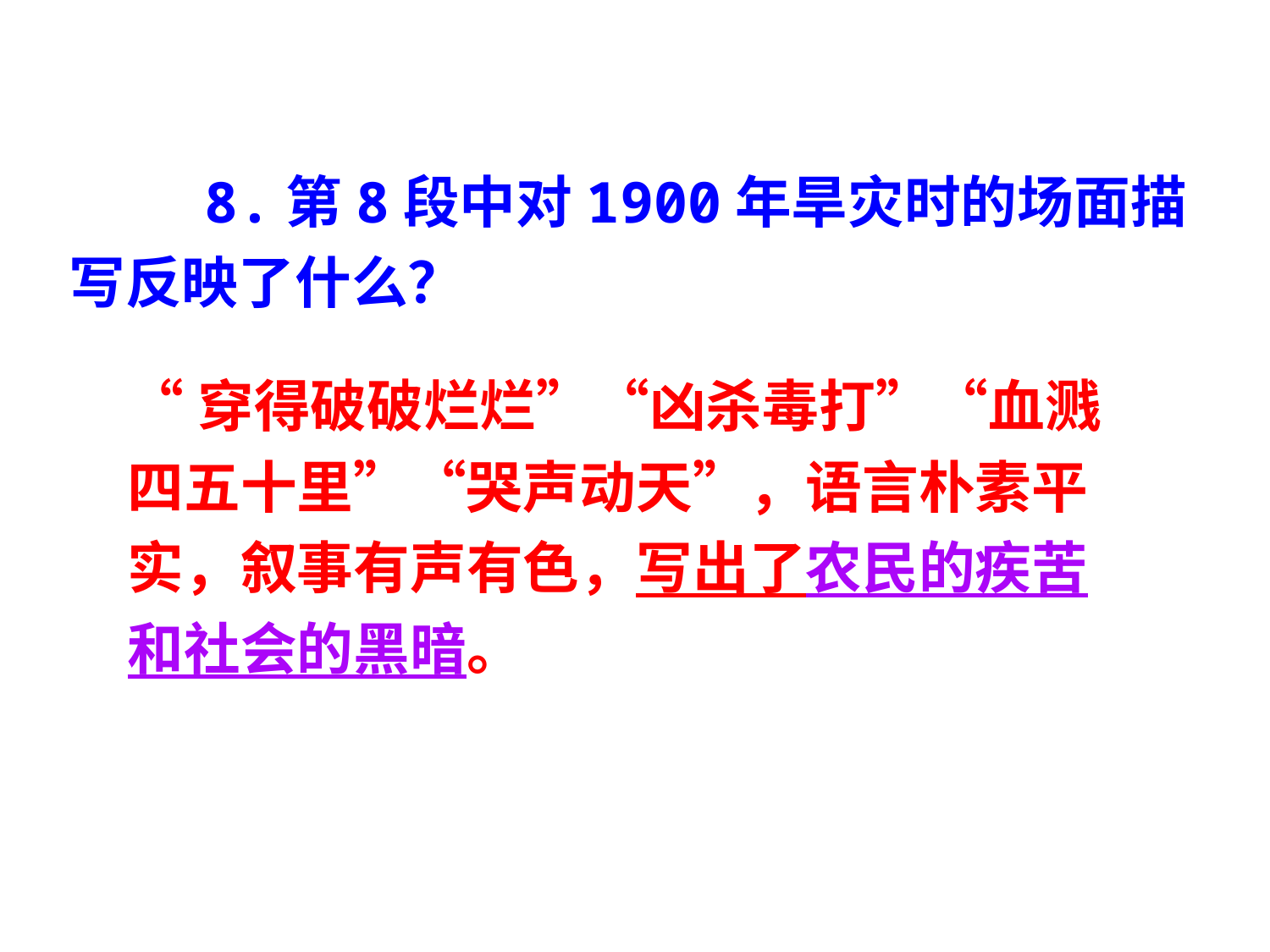

8.第8段中对1900年旱灾时的场面描写反映了什么？
“穿得破破烂烂”“凶杀毒打”“血溅四五十里”“哭声动天”，语言朴素平实，叙事有声有色，写出了农民的疾苦和社会的黑暗。